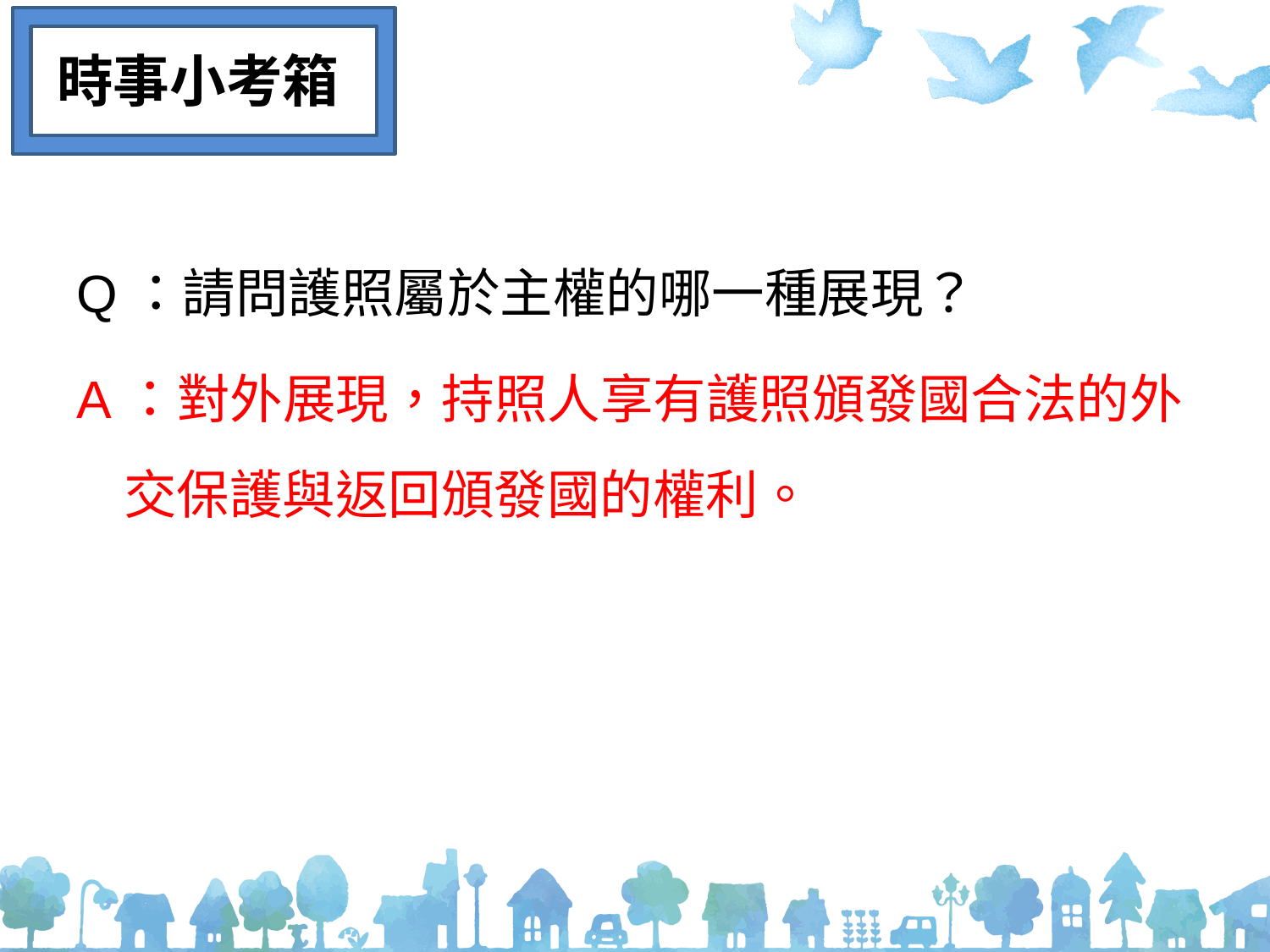

時事小考箱
Q：請問護照屬於主權的哪一種展現？
A：對外展現，持照人享有護照頒發國合法的外交保護與返回頒發國的權利。